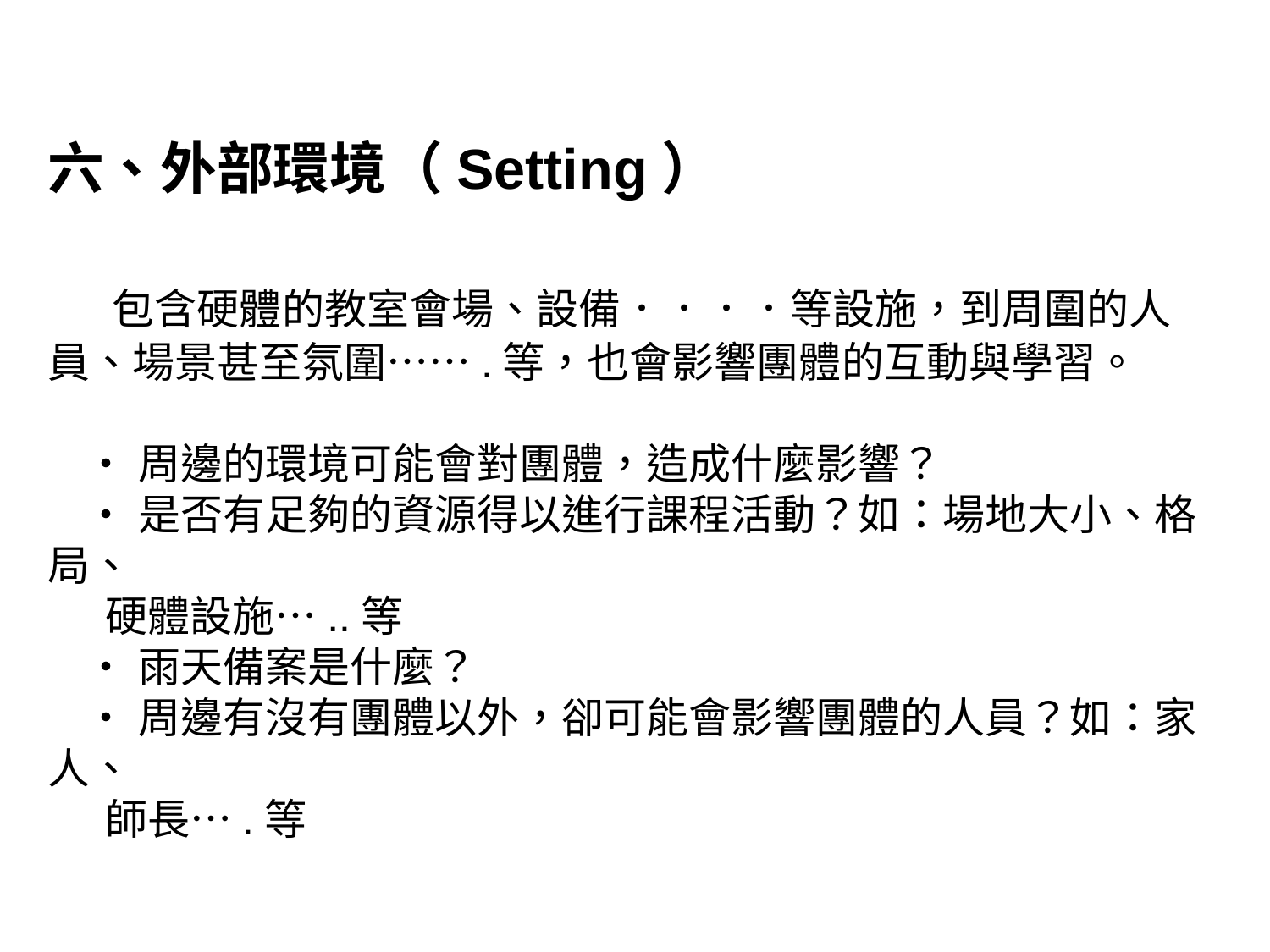

六、外部環境（Setting）

    包含硬體的教室會場、設備．．．．等設施，到周圍的人員、場景甚至氛圍…….等，也會影響團體的互動與學習。

    ‧周邊的環境可能會對團體，造成什麼影響？
    ‧是否有足夠的資源得以進行課程活動？如：場地大小、格局、
     硬體設施…..等
    ‧雨天備案是什麼？
    ‧周邊有沒有團體以外，卻可能會影響團體的人員？如：家人、
     師長….等